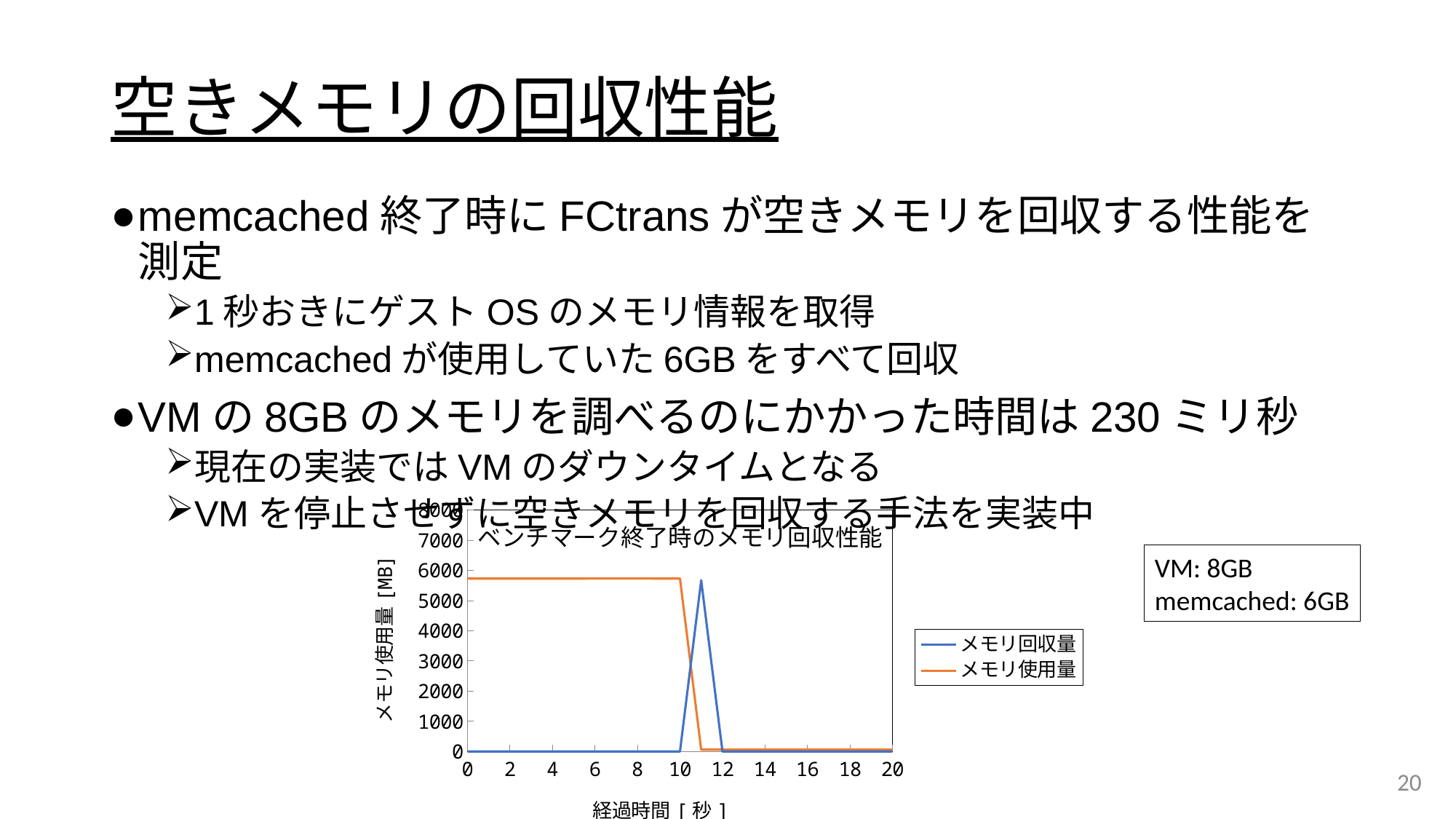

# 空きメモリの回収性能
memcached終了時にFCtransが空きメモリを回収する性能を測定
1秒おきにゲストOSのメモリ情報を取得
memcachedが使用していた6GBをすべて回収
VMの8GBのメモリを調べるのにかかった時間は230ミリ秒
現在の実装ではVMのダウンタイムとなる
VMを停止させずに空きメモリを回収する手法を実装中

### Chart: ベンチマーク終了時のメモリ回収性能

| Category | メモリ回収量 | メモリ使用量 |
|---|---|---|
VM: 8GB
memcached: 6GB
20